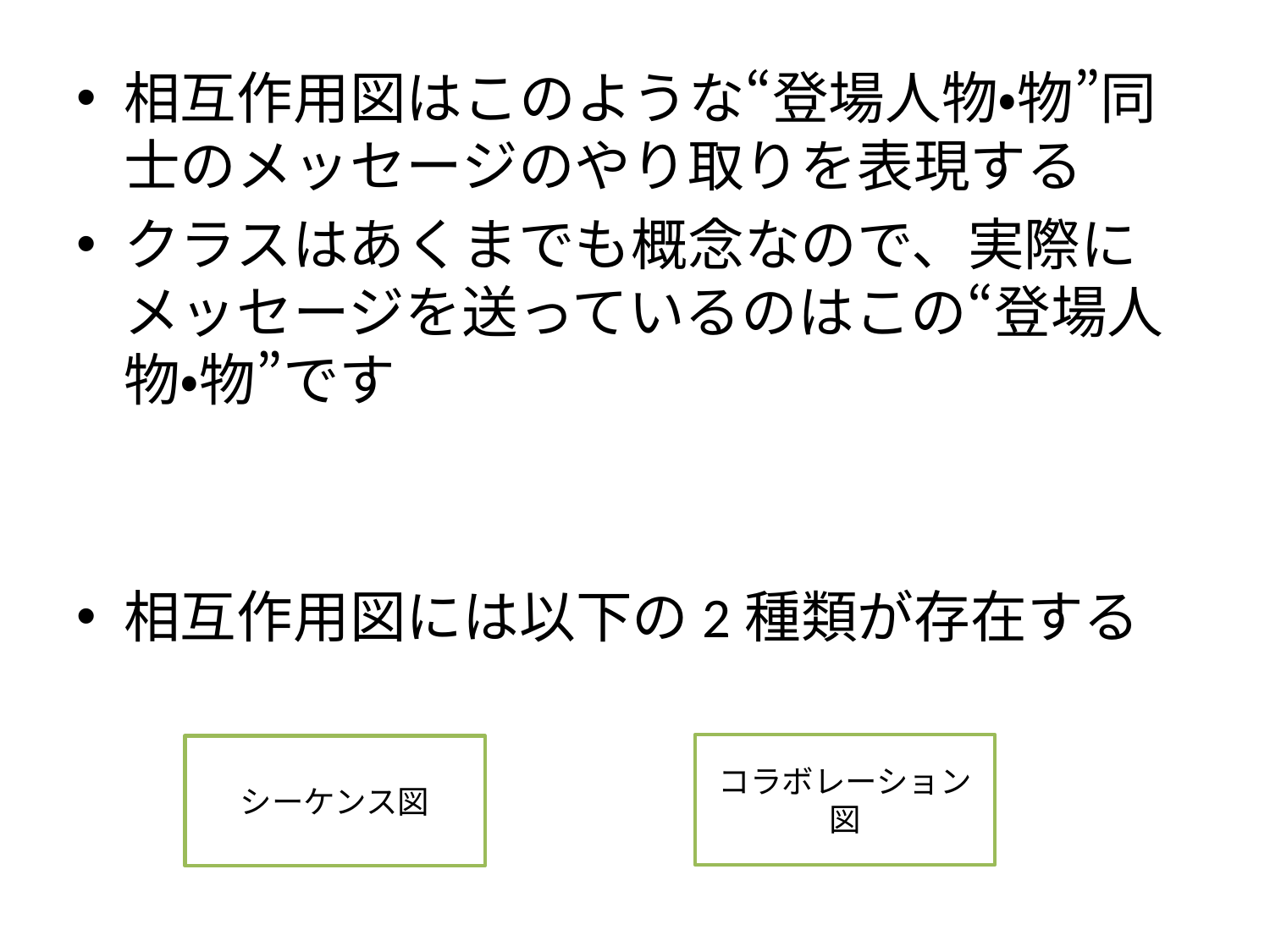

相互作用図はこのような“登場人物・物”同士のメッセージのやり取りを表現する
クラスはあくまでも概念なので、実際にメッセージを送っているのはこの“登場人物・物”です

相互作用図には以下の2種類が存在する

コラボレーション図
シーケンス図